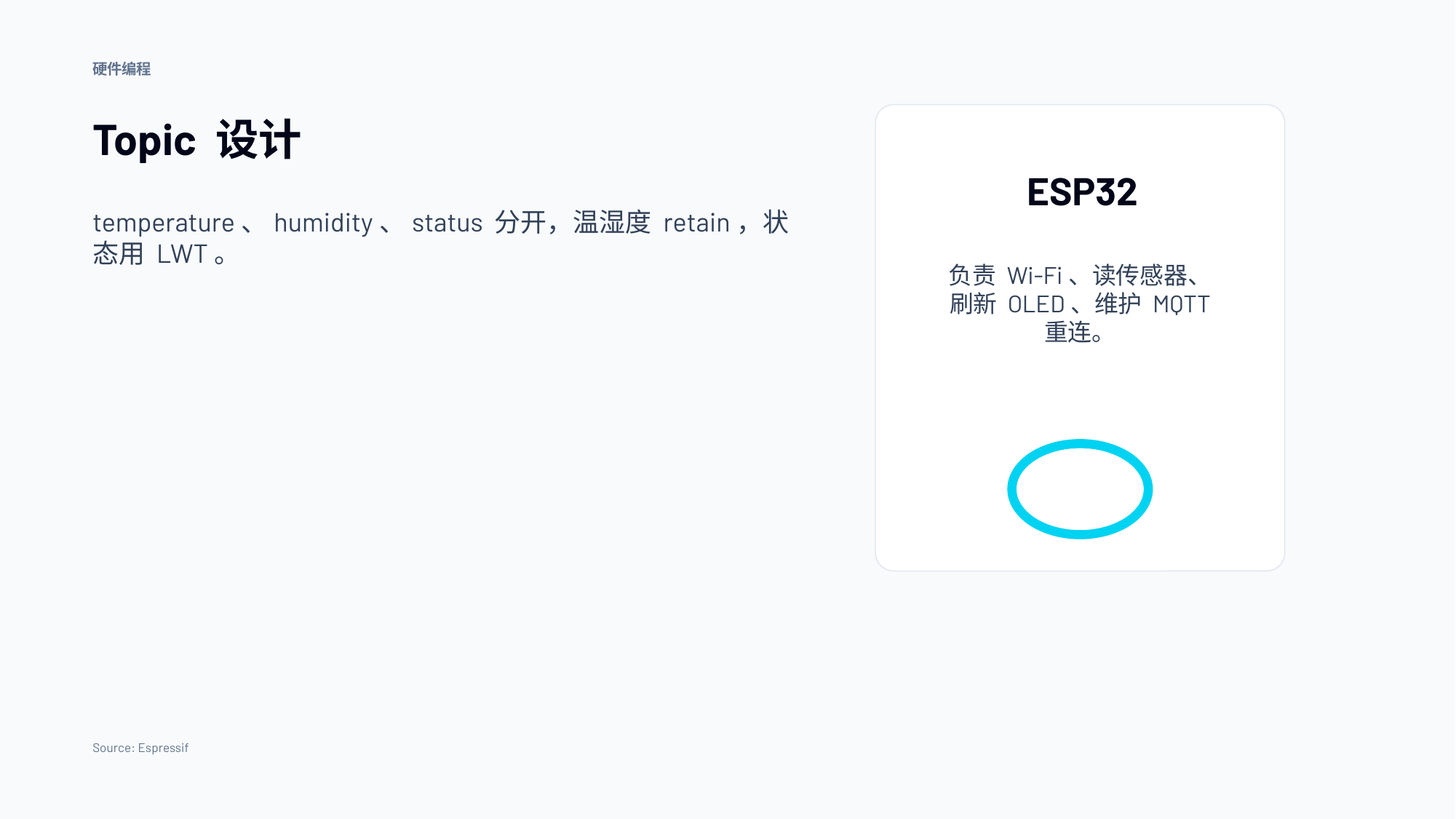

硬件编程

Topic 设计
ESP32
temperature、humidity、status 分开，温湿度 retain，状态用 LWT。
负责 Wi-Fi、读传感器、刷新 OLED、维护 MQTT 重连。

Source: Espressif